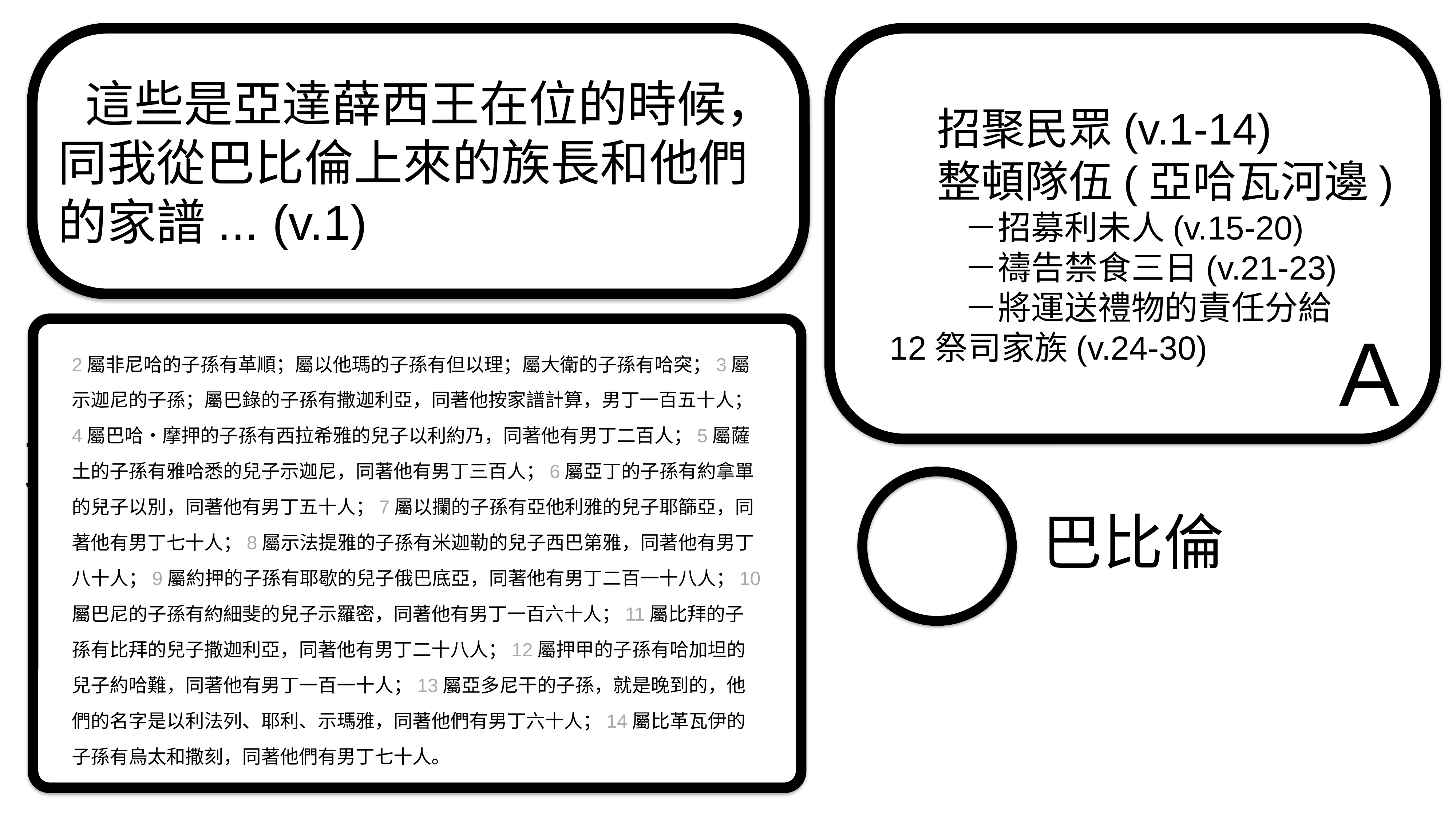

招聚民眾(v.1-14)
整頓隊伍(亞哈瓦河邊)
－招募利未人(v.15-20)
－禱告禁食三日(v.21-23)
－將運送禮物的責任分給
12祭司家族(v.24-30)
這些是亞達薛西王在位的時候，同我從巴比倫上來的族長和他們的家譜... (v.1)

以斯拉
從巴比倫到耶路撒冷
A
2屬非尼哈的子孫有革順；屬以他瑪的子孫有但以理；屬大衛的子孫有哈突；3屬示迦尼的子孫；屬巴錄的子孫有撒迦利亞，同著他按家譜計算，男丁一百五十人；4屬巴哈‧摩押的子孫有西拉希雅的兒子以利約乃，同著他有男丁二百人；5屬薩土的子孫有雅哈悉的兒子示迦尼，同著他有男丁三百人；6屬亞丁的子孫有約拿單的兒子以別，同著他有男丁五十人；7屬以攔的子孫有亞他利雅的兒子耶篩亞，同著他有男丁七十人；8屬示法提雅的子孫有米迦勒的兒子西巴第雅，同著他有男丁八十人；9屬約押的子孫有耶歇的兒子俄巴底亞，同著他有男丁二百一十八人；10屬巴尼的子孫有約細斐的兒子示羅密，同著他有男丁一百六十人；11屬比拜的子孫有比拜的兒子撒迦利亞，同著他有男丁二十八人；12屬押甲的子孫有哈加坦的兒子約哈難，同著他有男丁一百一十人；13屬亞多尼干的子孫，就是晚到的，他們的名字是以利法列、耶利、示瑪雅，同著他們有男丁六十人；14屬比革瓦伊的子孫有烏太和撒刻，同著他們有男丁七十人。
耶路撒冷

巴比倫